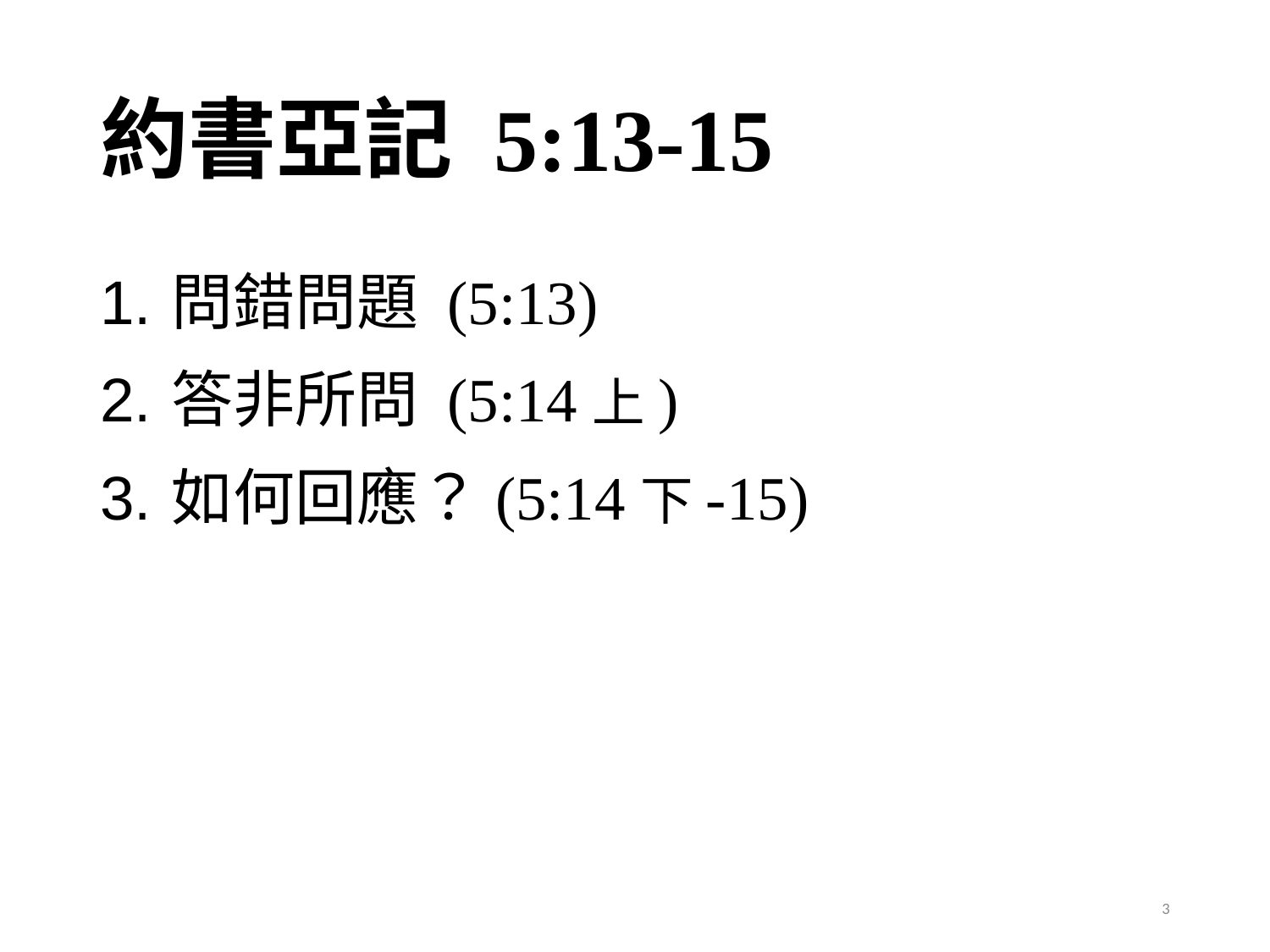

# 約書亞記 5:13-15
問錯問題 (5:13)
答非所問 (5:14上)
如何回應？(5:14下-15)
3